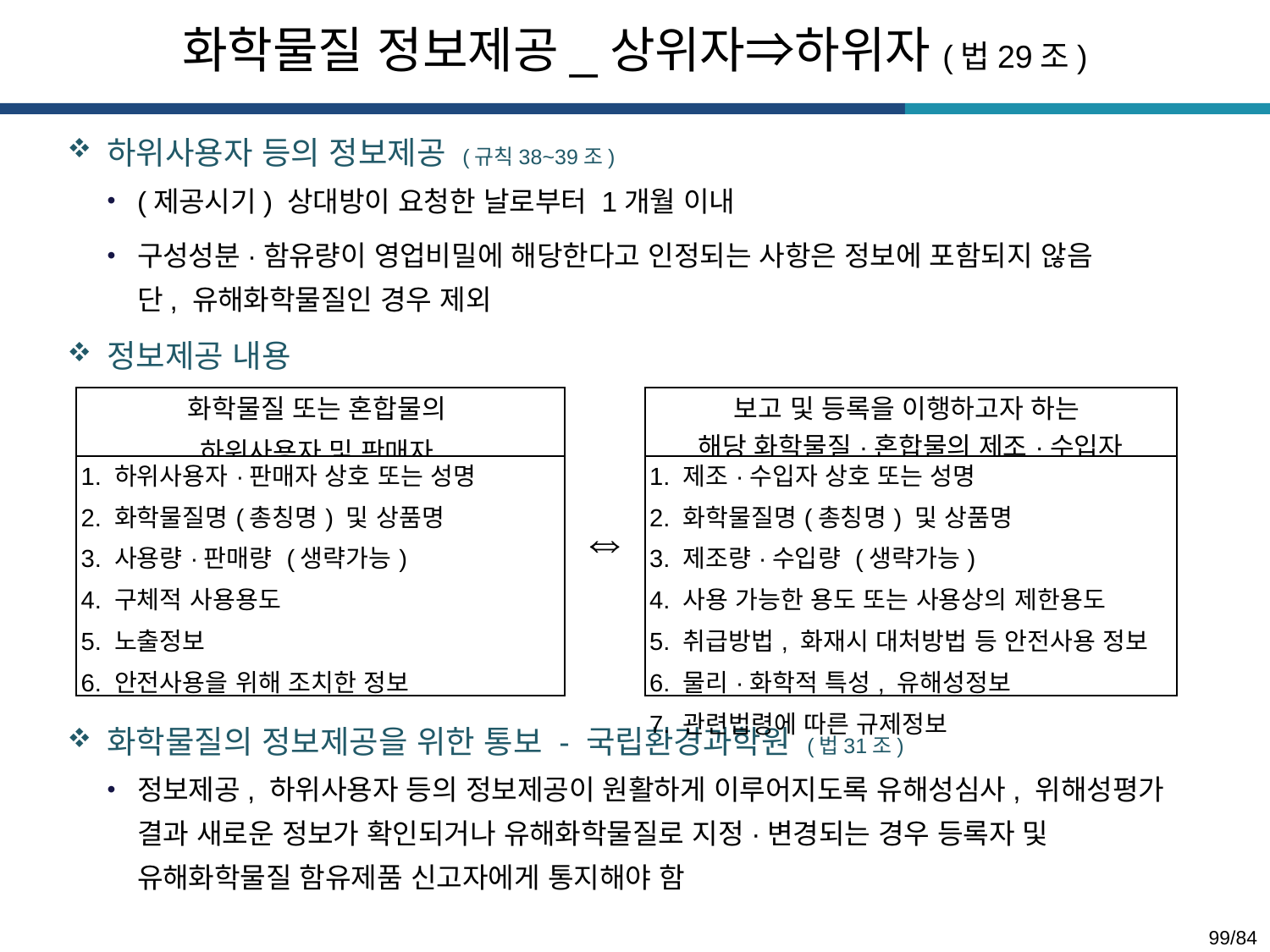

화학물질 정보제공_상위자⇒하위자(법29조)
하위사용자 등의 정보제공 (규칙38~39조)
(제공시기) 상대방이 요청한 날로부터 1개월 이내
구성성분·함유량이 영업비밀에 해당한다고 인정되는 사항은 정보에 포함되지 않음
단, 유해화학물질인 경우 제외

정보제공 내용
| 화학물질 또는 혼합물의 하위사용자 및 판매자 | ⇔ | 보고 및 등록을 이행하고자 하는 해당 화학물질·혼합물의 제조·수입자 |
| --- | --- | --- |
| 1. 하위사용자·판매자 상호 또는 성명 2. 화학물질명(총칭명) 및 상품명 3. 사용량·판매량 (생략가능) 4. 구체적 사용용도 5. 노출정보 6. 안전사용을 위해 조치한 정보 |  | 1. 제조·수입자 상호 또는 성명 2. 화학물질명(총칭명) 및 상품명 3. 제조량·수입량 (생략가능) 4. 사용 가능한 용도 또는 사용상의 제한용도 5. 취급방법, 화재시 대처방법 등 안전사용 정보 6. 물리·화학적 특성, 유해성정보 7. 관련법령에 따른 규제정보 |
화학물질의 정보제공을 위한 통보 - 국립환경과학원 (법31조)
정보제공, 하위사용자 등의 정보제공이 원활하게 이루어지도록 유해성심사, 위해성평가 결과 새로운 정보가 확인되거나 유해화학물질로 지정·변경되는 경우 등록자 및 유해화학물질 함유제품 신고자에게 통지해야 함